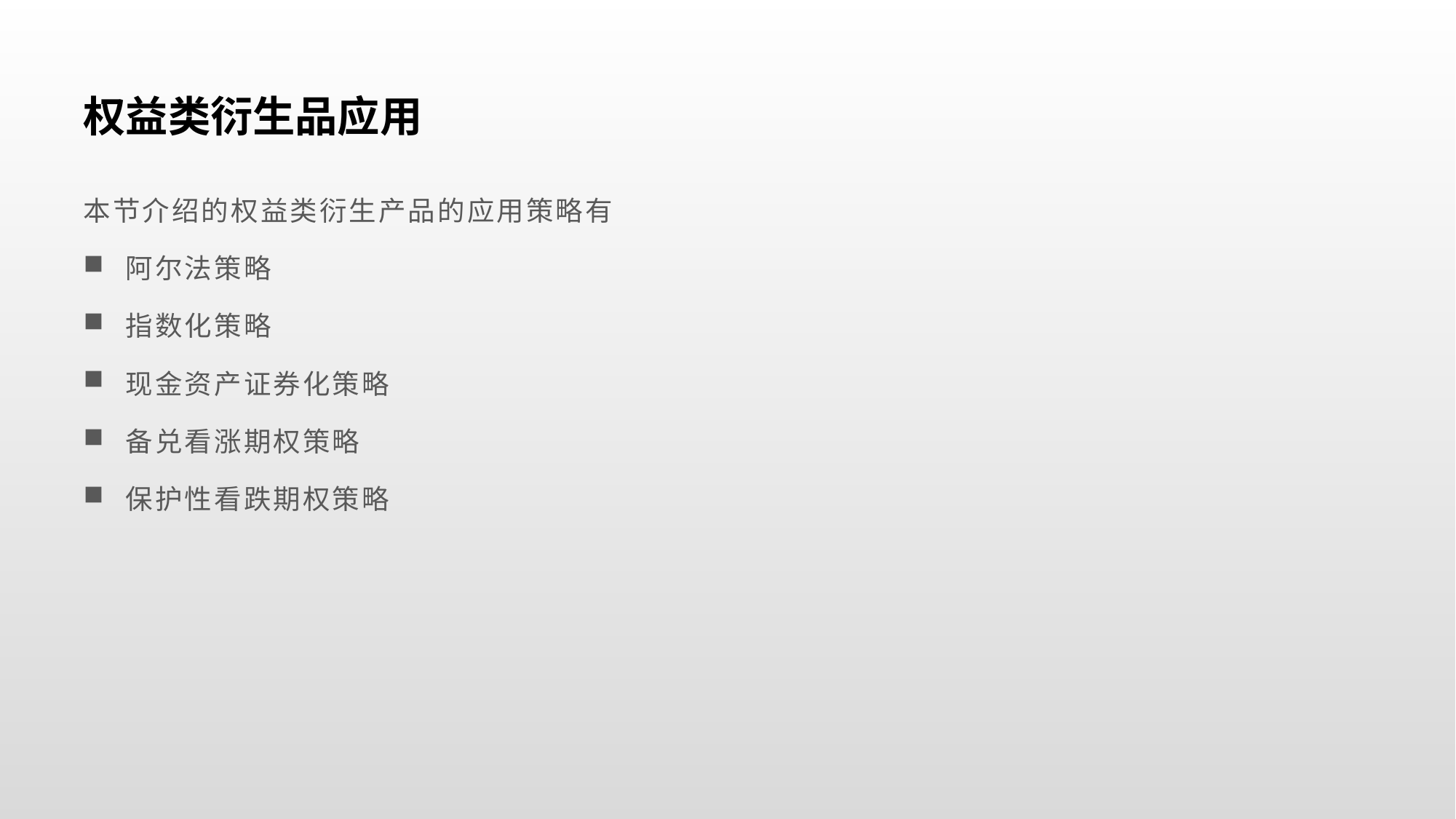

# 权益类衍生品应用
本节介绍的权益类衍生产品的应用策略有
 阿尔法策略
 指数化策略
 现金资产证券化策略
 备兑看涨期权策略
 保护性看跌期权策略